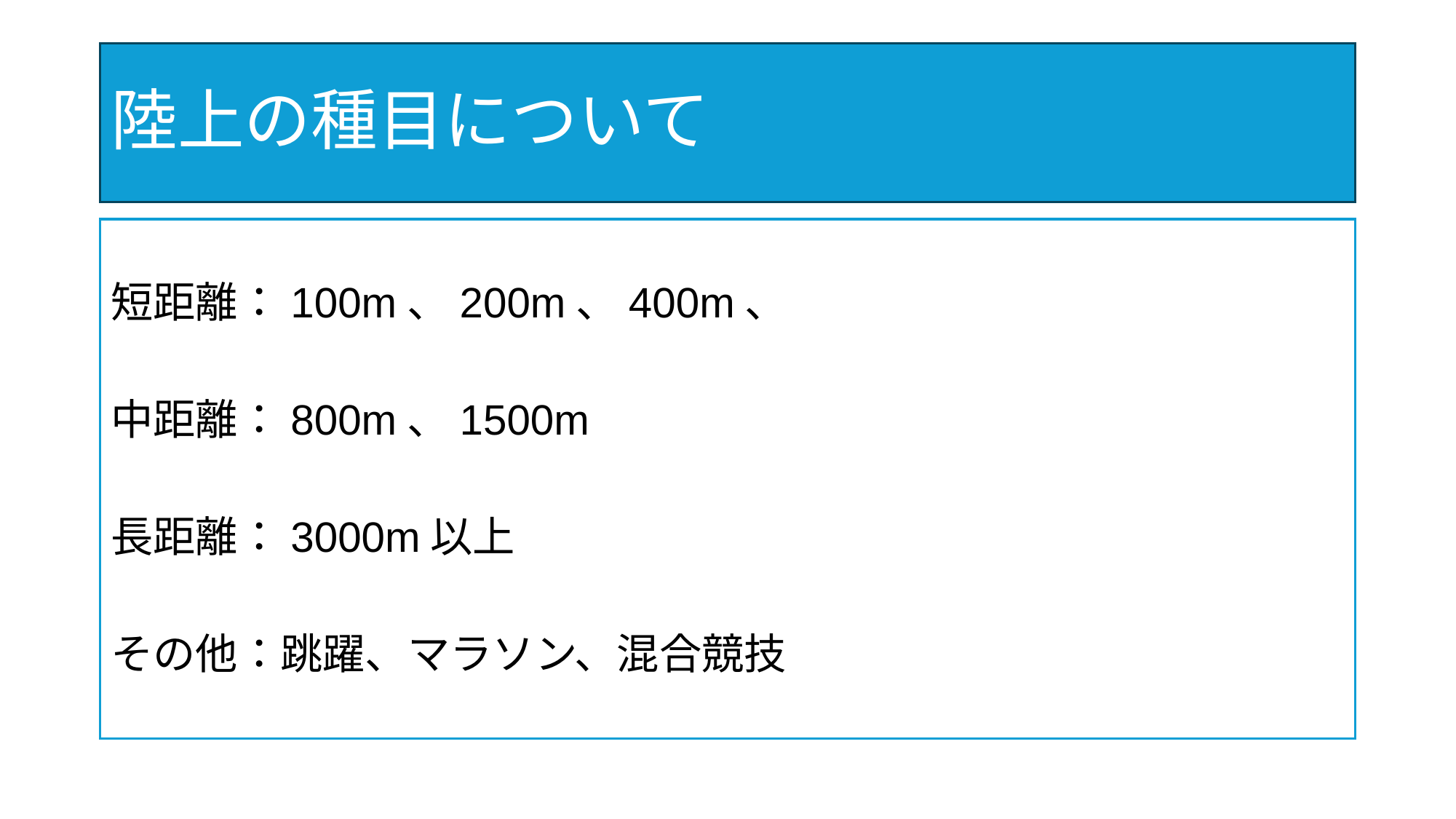

# 陸上の種目について
短距離：100m、200m、400m、
中距離：800m、1500m
長距離：3000m以上
その他：跳躍、マラソン、混合競技